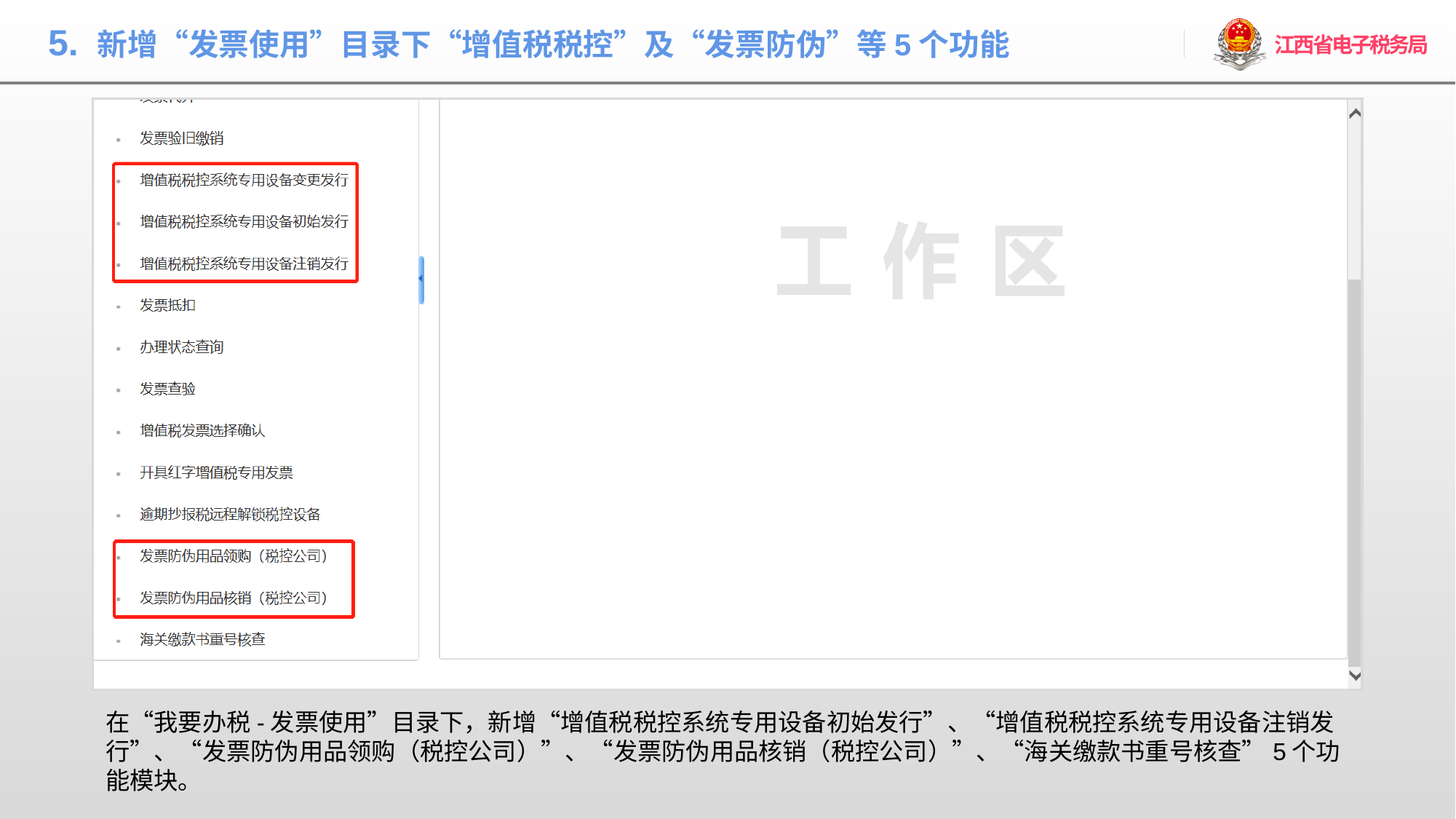

5. 新增“发票使用”目录下“增值税税控”及“发票防伪”等5个功能

在“我要办税-发票使用”目录下，新增“增值税税控系统专用设备初始发行”、“增值税税控系统专用设备注销发行”、“发票防伪用品领购（税控公司）”、“发票防伪用品核销（税控公司）”、“海关缴款书重号核查”5个功能模块。